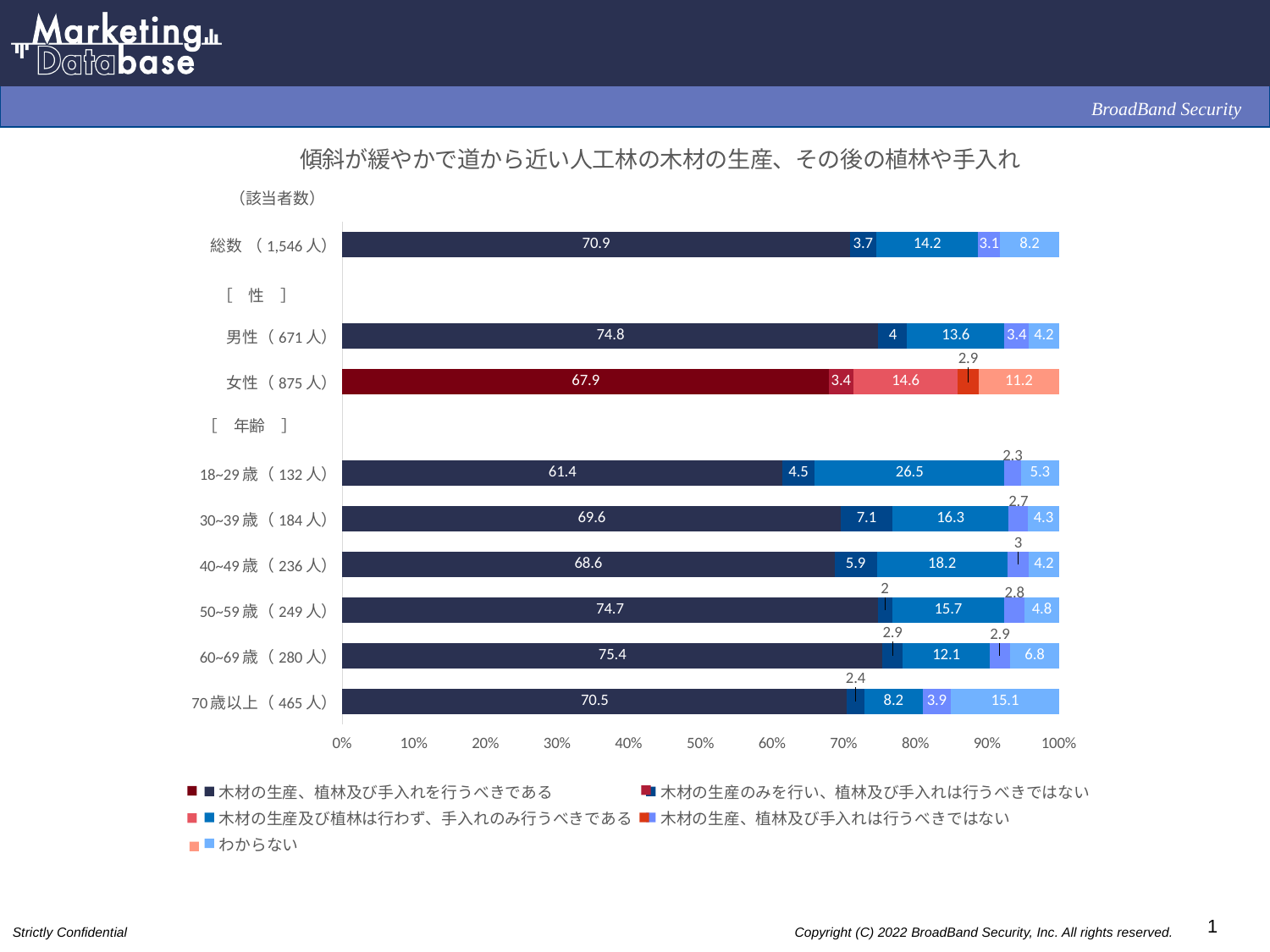

### Chart: 傾斜が緩やかで道から近い人工林の木材の生産、その後の植林や手入れ

| Category | 木材の生産、植林及び手入れを行うべきである | 木材の生産のみを行い、植林及び手入れは行うべきではない | 木材の生産及び植林は行わず、手入れのみ行うべきである | 木材の生産、植林及び手入れは行うべきではない | わからない |
|---|---|---|---|---|---|
| 総数 （1,546人） | 70.9 | 3.7 | 14.2 | 3.1 | 8.2 |
|  | None | None | None | None | None |
| 男性（671人） | 74.8 | 4.0 | 13.6 | 3.4 | 4.2 |
| 女性（875人） | 67.9 | 3.4 | 14.6 | 2.9 | 11.2 |
|  | None | None | None | None | None |
| 18~29歳（132人） | 61.4 | 4.5 | 26.5 | 2.3 | 5.3 |
| 30~39歳（184人） | 69.6 | 7.1 | 16.3 | 2.7 | 4.3 |
| 40~49歳（236人） | 68.6 | 5.9 | 18.2 | 3.0 | 4.2 |
| 50~59歳（249人） | 74.7 | 2.0 | 15.7 | 2.8 | 4.8 |
| 60~69歳（280人） | 75.4 | 2.9 | 12.1 | 2.9 | 6.8 |
| 70歳以上（465人） | 70.5 | 2.4 | 8.2 | 3.9 | 15.1 |